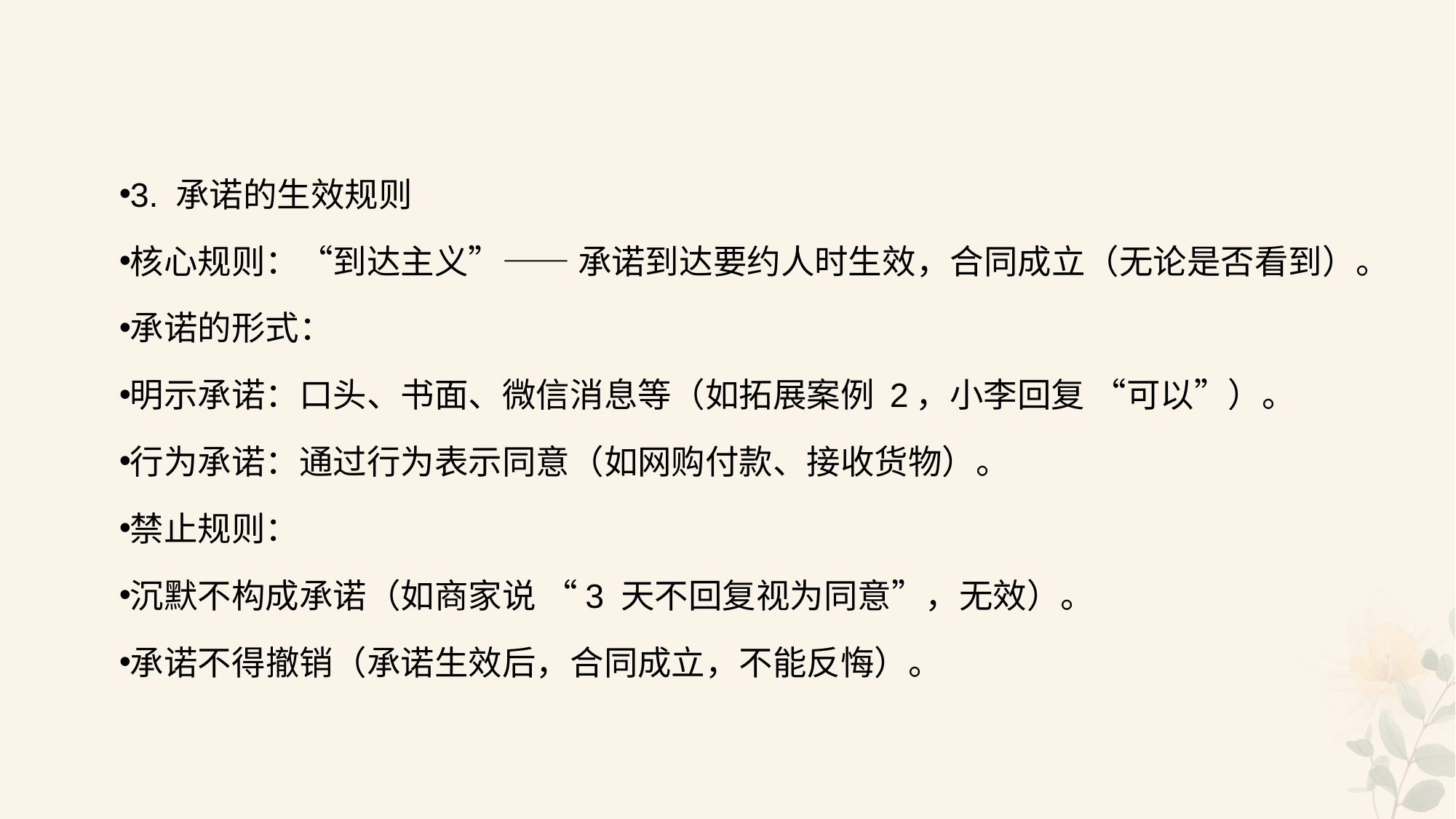

#
3. 承诺的生效规则
核心规则：“到达主义”—— 承诺到达要约人时生效，合同成立（无论是否看到）。
承诺的形式：
明示承诺：口头、书面、微信消息等（如拓展案例 2，小李回复 “可以”）。
行为承诺：通过行为表示同意（如网购付款、接收货物）。
禁止规则：
沉默不构成承诺（如商家说 “3 天不回复视为同意”，无效）。
承诺不得撤销（承诺生效后，合同成立，不能反悔）。